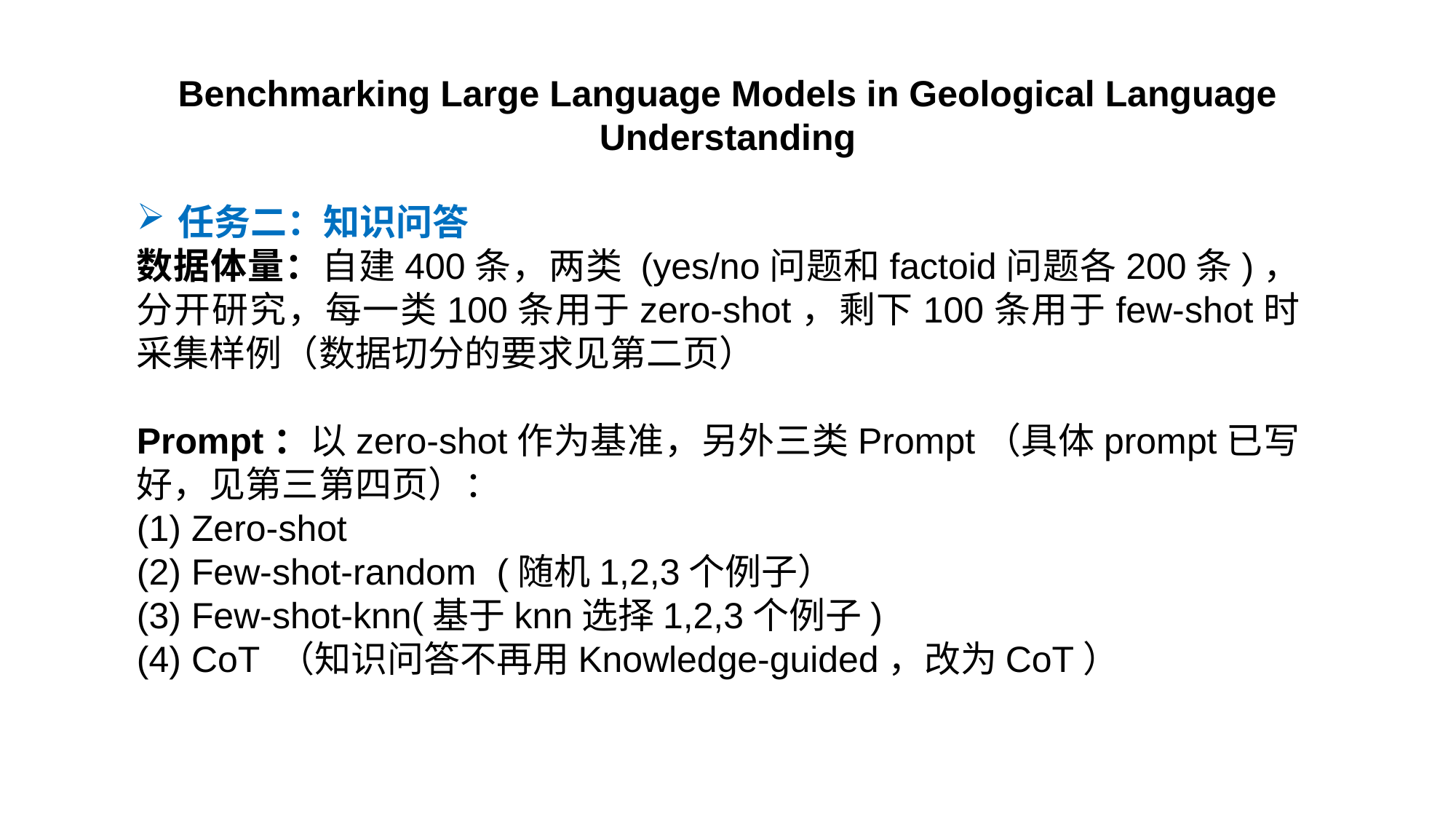

Benchmarking Large Language Models in Geological Language Understanding
任务二：知识问答
数据体量：自建400条，两类 (yes/no问题和factoid问题各200条)，分开研究，每一类100条用于zero-shot，剩下100条用于few-shot时采集样例（数据切分的要求见第二页）

Prompt：以zero-shot作为基准，另外三类Prompt（具体prompt已写好，见第三第四页）：
(1) Zero-shot
(2) Few-shot-random  (随机1,2,3个例子）
(3) Few-shot-knn(基于knn选择1,2,3个例子)
(4) CoT （知识问答不再用Knowledge-guided，改为CoT）